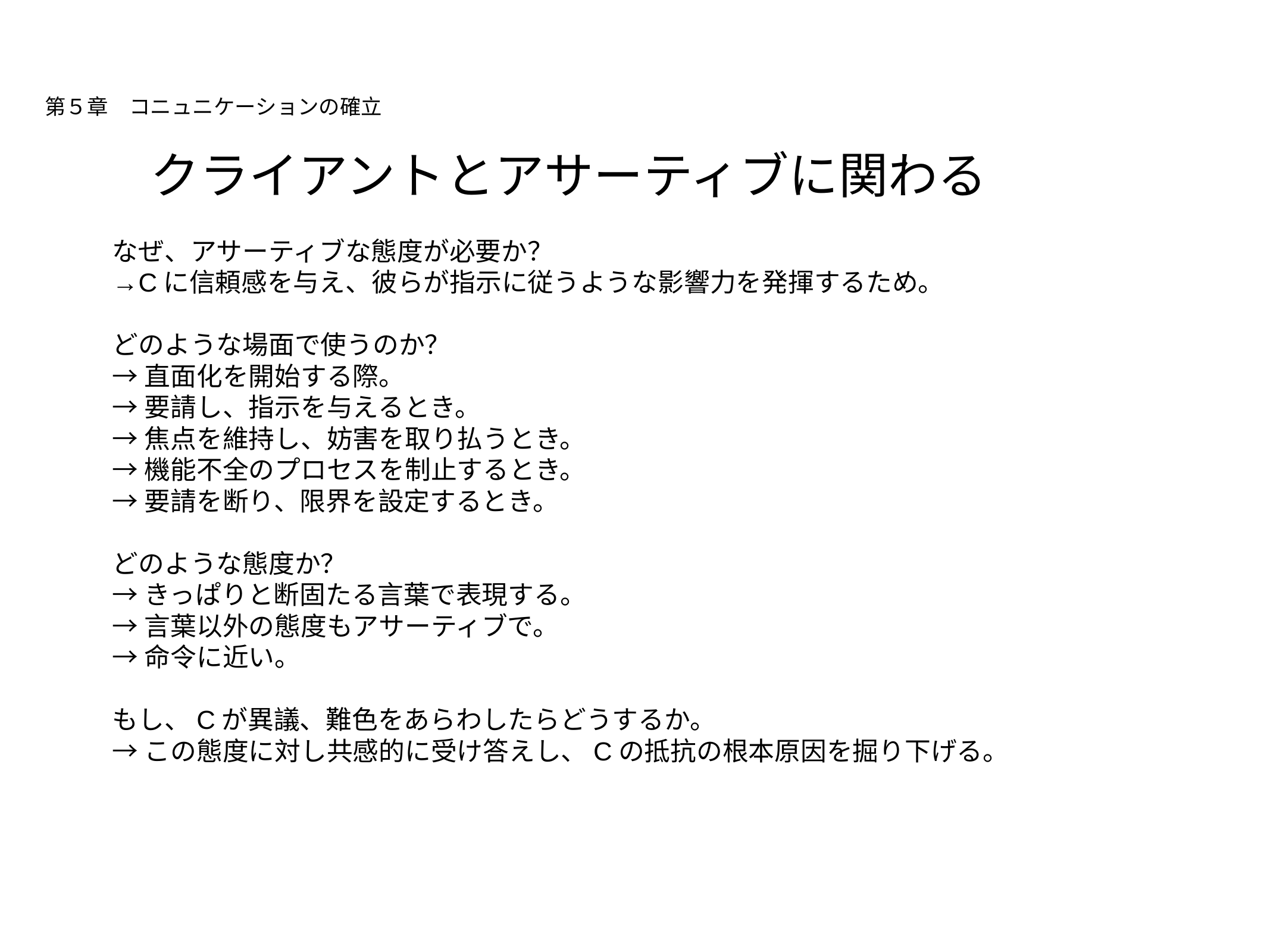

# 第５章　コニュニケーションの確立

クライアントとアサーティブに関わる
なぜ、アサーティブな態度が必要か？
→Cに信頼感を与え、彼らが指示に従うような影響力を発揮するため。

どのような場面で使うのか？
→直面化を開始する際。
→要請し、指示を与えるとき。
→焦点を維持し、妨害を取り払うとき。
→機能不全のプロセスを制止するとき。
→要請を断り、限界を設定するとき。

どのような態度か？
→きっぱりと断固たる言葉で表現する。
→言葉以外の態度もアサーティブで。
→命令に近い。

もし、Cが異議、難色をあらわしたらどうするか。
→この態度に対し共感的に受け答えし、Cの抵抗の根本原因を掘り下げる。